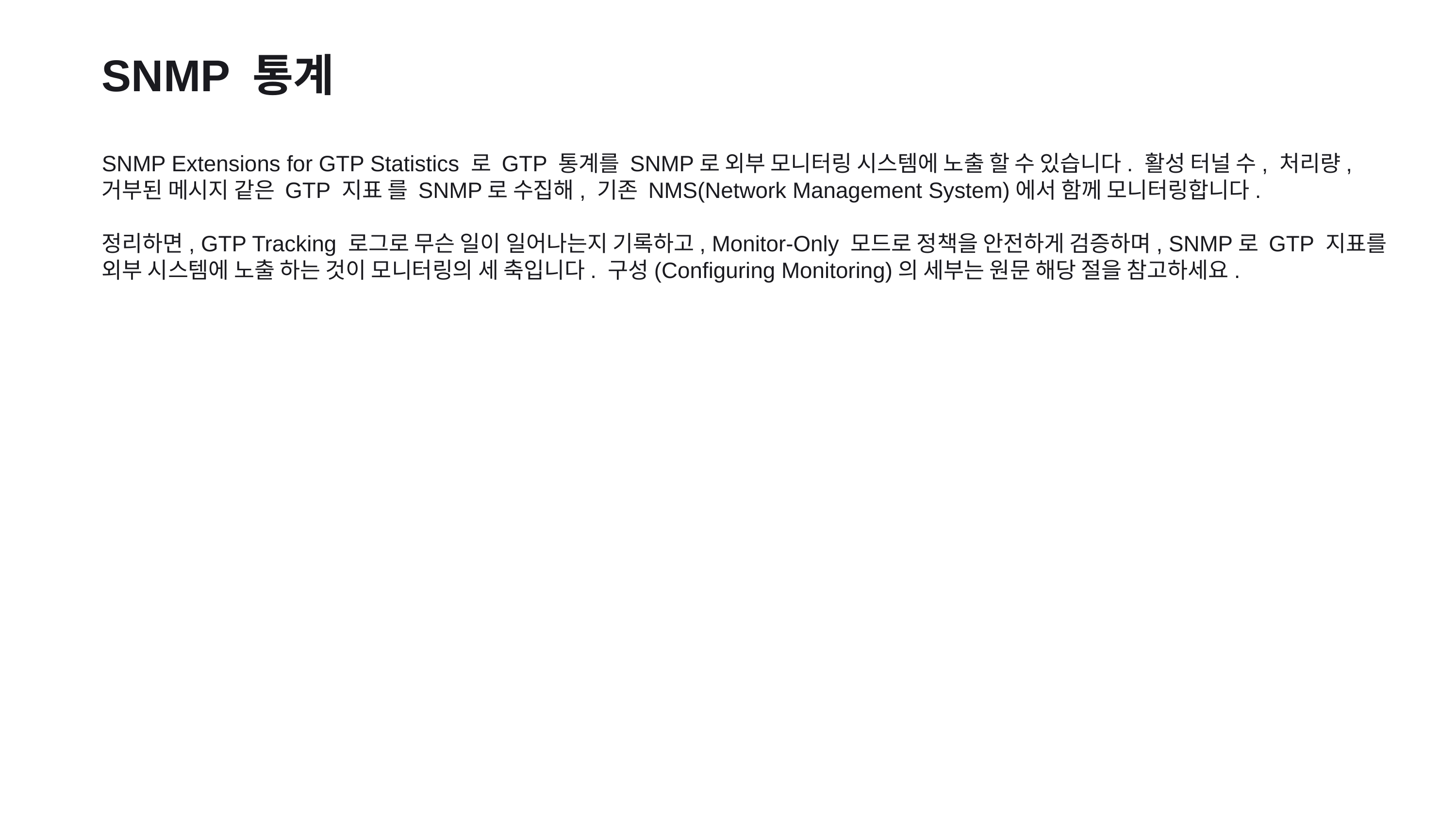

SNMP 통계
SNMP Extensions for GTP Statistics 로 GTP 통계를 SNMP로 외부 모니터링 시스템에 노출 할 수 있습니다. 활성 터널 수, 처리량, 거부된 메시지 같은 GTP 지표 를 SNMP로 수집해, 기존 NMS(Network Management System)에서 함께 모니터링합니다.

정리하면, GTP Tracking 로그로 무슨 일이 일어나는지 기록하고, Monitor-Only 모드로 정책을 안전하게 검증하며, SNMP로 GTP 지표를 외부 시스템에 노출 하는 것이 모니터링의 세 축입니다. 구성(Configuring Monitoring)의 세부는 원문 해당 절을 참고하세요.